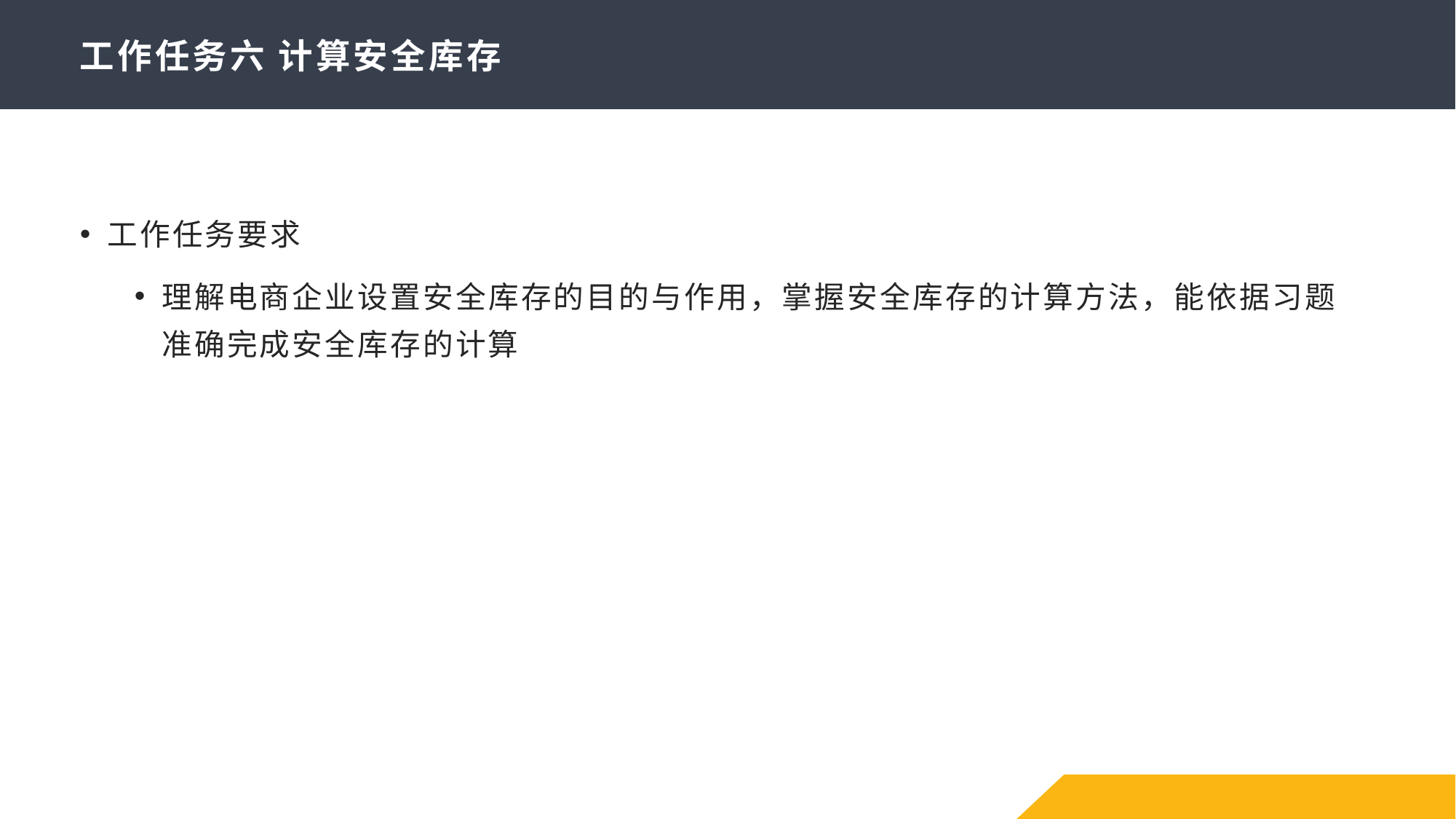

# 工作任务六 计算安全库存
工作任务要求
理解电商企业设置安全库存的目的与作用，掌握安全库存的计算方法，能依据习题准确完成安全库存的计算